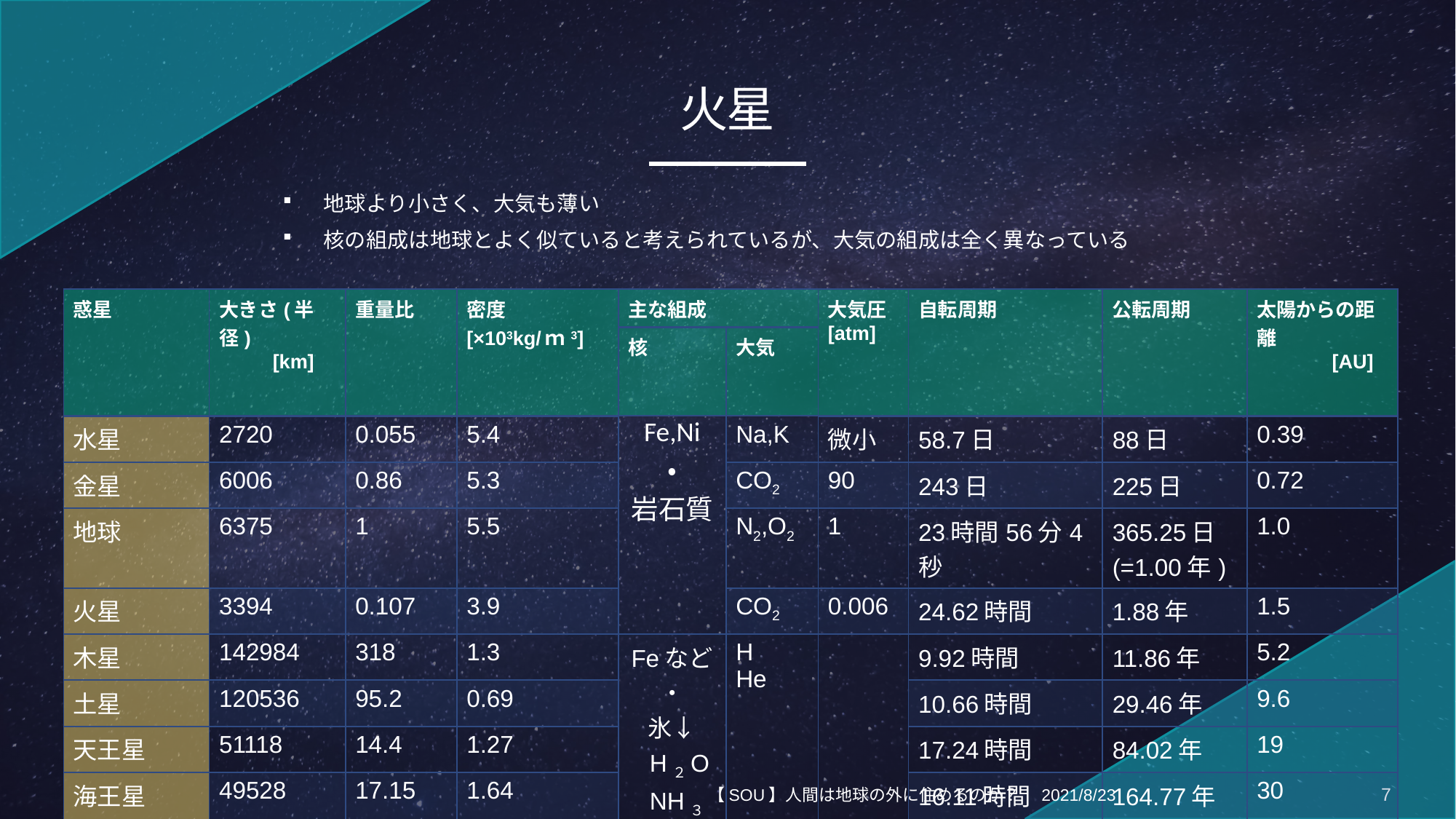

# 火星
地球より小さく、大気も薄い
核の組成は地球とよく似ていると考えられているが、大気の組成は全く異なっている
| 惑星 | 大きさ(半径) [km] | 重量比 | 密度 [×103kg/ｍ3] | 主な組成 |  | 大気圧 [atm] | 自転周期 | 公転周期 | 太陽からの距離 [AU] |
| --- | --- | --- | --- | --- | --- | --- | --- | --- | --- |
|  |  |  |  | 核 | 大気 |  |  |  |  |
| 水星 | 2720 | 0.055 | 5.4 | Fe,Ni ・ 岩石質 | Na,K | 微小 | 58.7日 | 88日 | 0.39 |
| 金星 | 6006 | 0.86 | 5.3 |  | CO2 | 90 | 243日 | 225日 | 0.72 |
| 地球 | 6375 | 1 | 5.5 |  | N2,O2 | 1 | 23時間56分4秒 | 365.25日(=1.00年) | 1.0 |
| 火星 | 3394 | 0.107 | 3.9 |  | CO2 | 0.006 | 24.62時間 | 1.88年 | 1.5 |
| 木星 | 142984 | 318 | 1.3 | Feなど ・ 氷↓ H２O NH３ S | H He |  | 9.92時間 | 11.86年 | 5.2 |
| 土星 | 120536 | 95.2 | 0.69 |  |  |  | 10.66時間 | 29.46年 | 9.6 |
| 天王星 | 51118 | 14.4 | 1.27 |  |  |  | 17.24時間 | 84.02年 | 19 |
| 海王星 | 49528 | 17.15 | 1.64 |  |  |  | 16.11時間 | 164.77年 | 30 |
【SOU】人間は地球の外に住めるのか？
2021/8/23
7